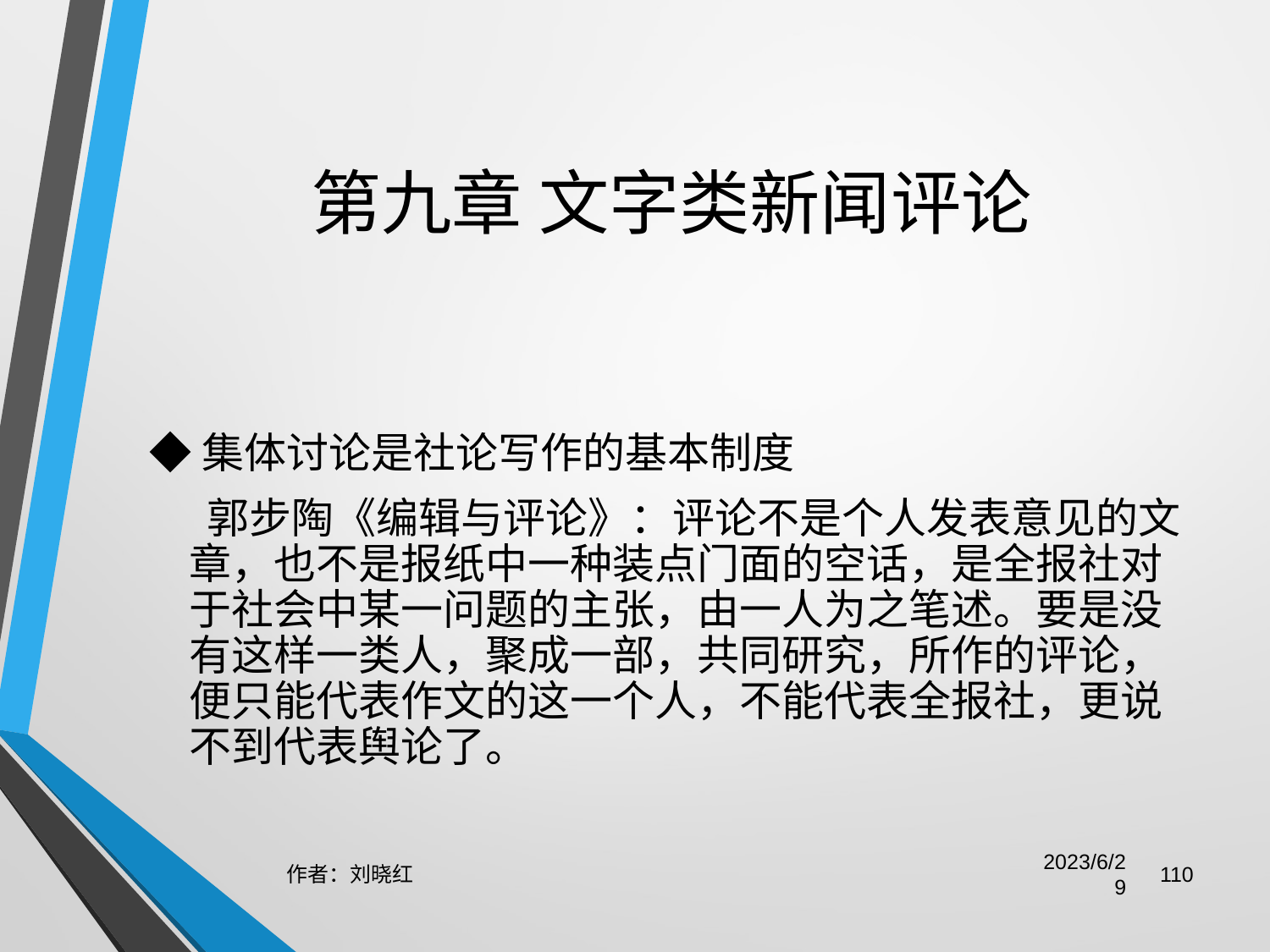

# 第九章 文字类新闻评论
◆集体讨论是社论写作的基本制度
     郭步陶《编辑与评论》：评论不是个人发表意见的文章，也不是报纸中一种装点门面的空话，是全报社对于社会中某一问题的主张，由一人为之笔述。要是没有这样一类人，聚成一部，共同研究，所作的评论，便只能代表作文的这一个人，不能代表全报社，更说不到代表舆论了。
作者：刘晓红
2023/6/29
110